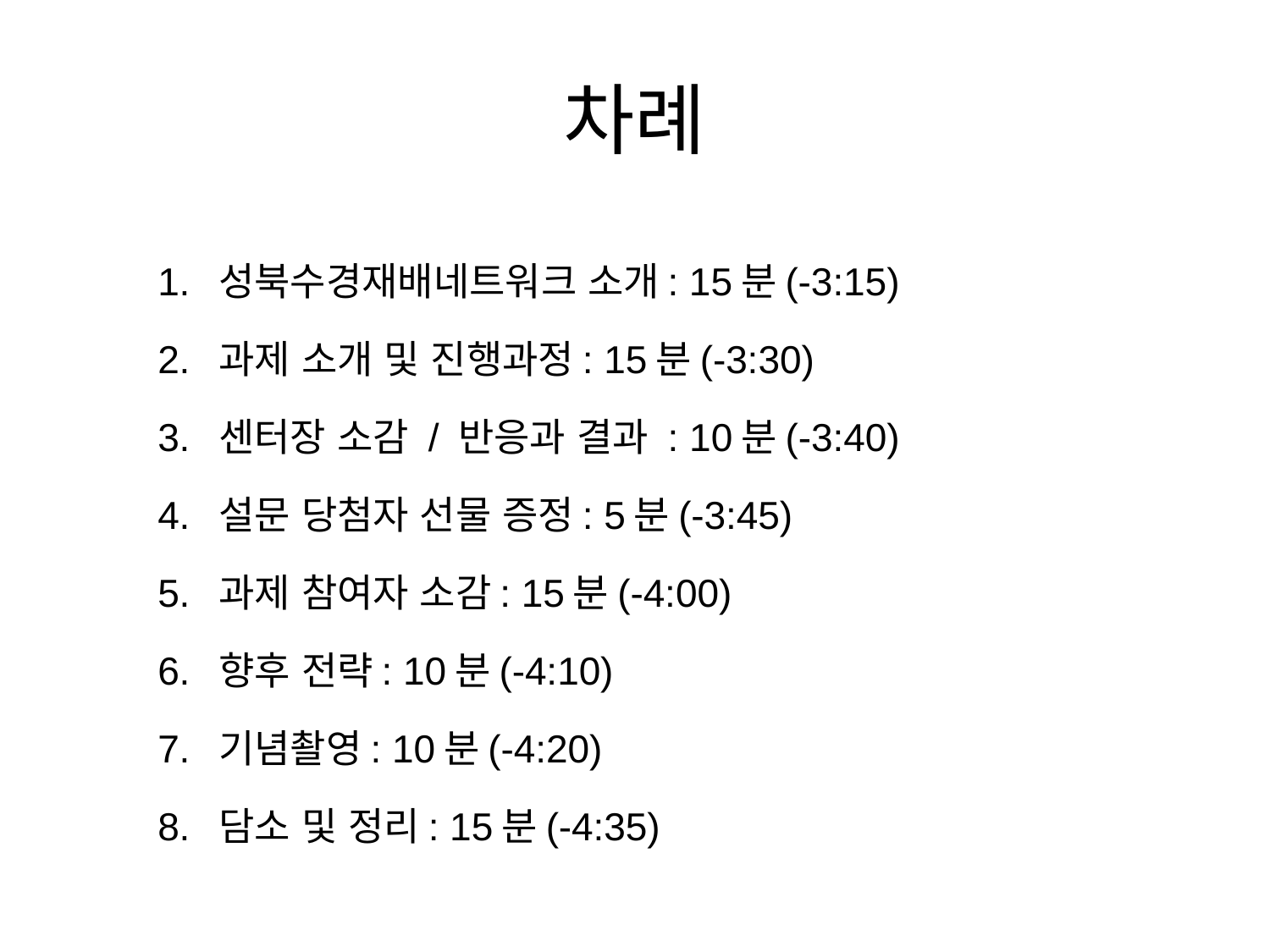

# 차례
성북수경재배네트워크 소개: 15분(-3:15)
과제 소개 및 진행과정: 15분(-3:30)
센터장 소감 / 반응과 결과 : 10분(-3:40)
설문 당첨자 선물 증정: 5분(-3:45)
과제 참여자 소감: 15분(-4:00)
향후 전략: 10분(-4:10)
기념촬영: 10분(-4:20)
담소 및 정리: 15분(-4:35)